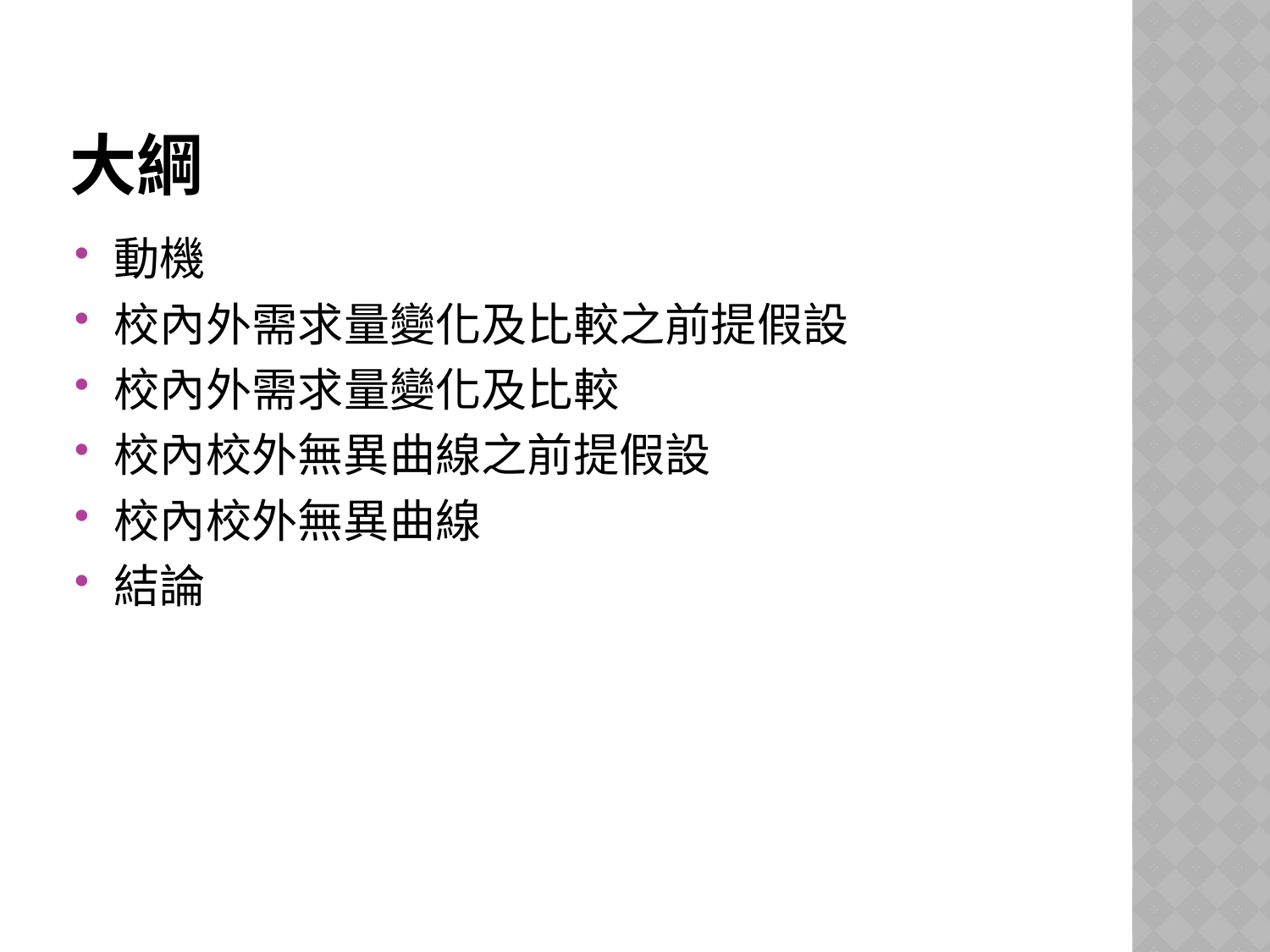

大綱
動機
校內外需求量變化及比較之前提假設
校內外需求量變化及比較
校內校外無異曲線之前提假設
校內校外無異曲線
結論